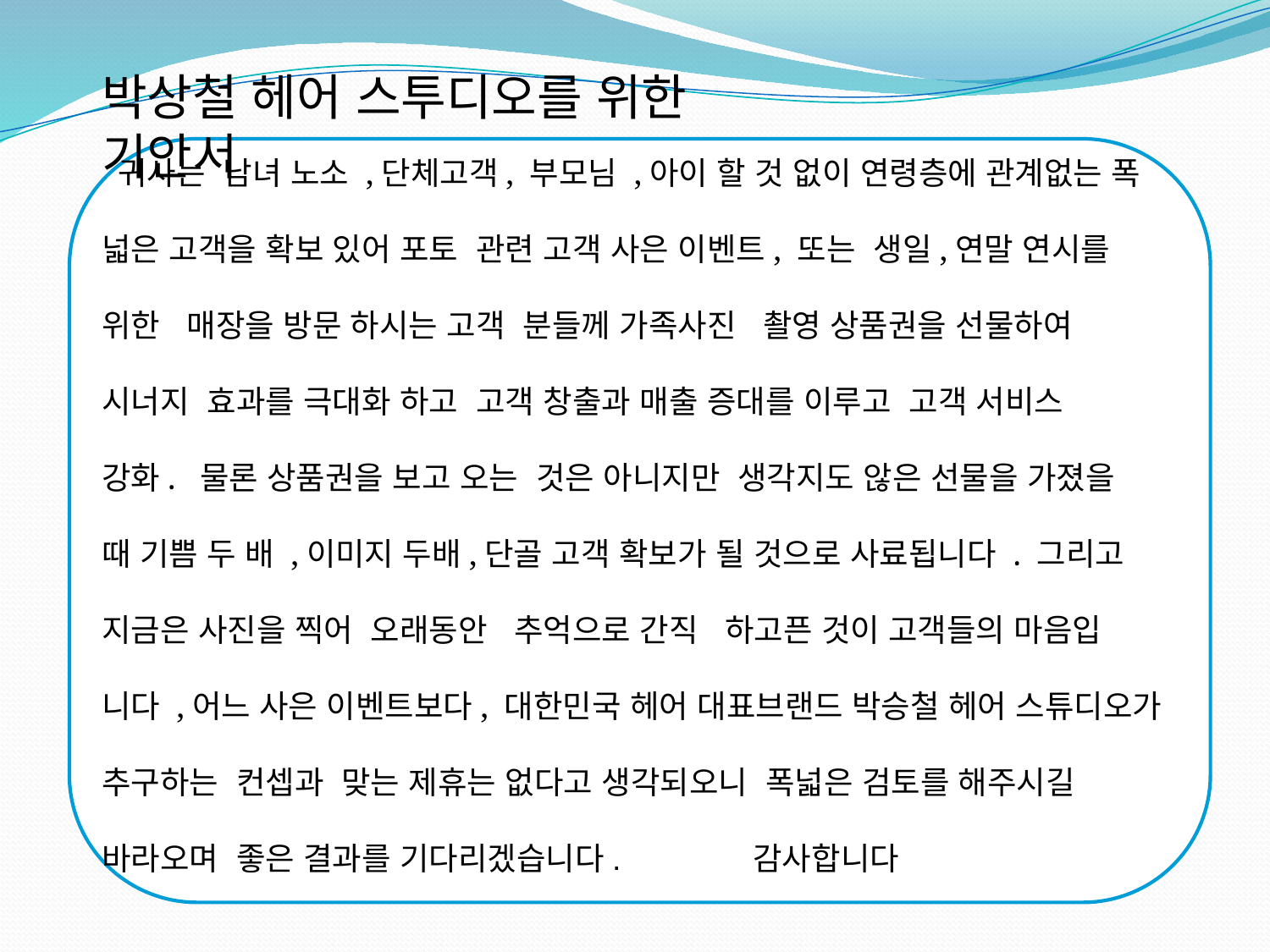

박상철 헤어 스투디오를 위한 기안서

 귀사는  남녀 노소 ,단체고객, 부모님 ,아이 할 것 없이 연령층에 관계없는 폭

넓은 고객을 확보 있어 포토  관련 고객 사은 이벤트, 또는  생일,연말 연시를

위한   매장을 방문 하시는 고객  분들께 가족사진   촬영 상품권을 선물하여

시너지  효과를 극대화 하고  고객 창출과 매출 증대를 이루고  고객 서비스

강화.  물론 상품권을 보고 오는  것은 아니지만  생각지도 않은 선물을 가졌을

때 기쁨 두 배 ,이미지 두배,단골 고객 확보가 될 것으로 사료됩니다 . 그리고

지금은 사진을 찍어  오래동안   추억으로 간직   하고픈 것이 고객들의 마음입

니다 ,어느 사은 이벤트보다, 대한민국 헤어 대표브랜드 박승철 헤어 스튜디오가

추구하는  컨셉과  맞는 제휴는 없다고 생각되오니  폭넓은 검토를 해주시길

바라오며  좋은 결과를 기다리겠습니다.              감사합니다